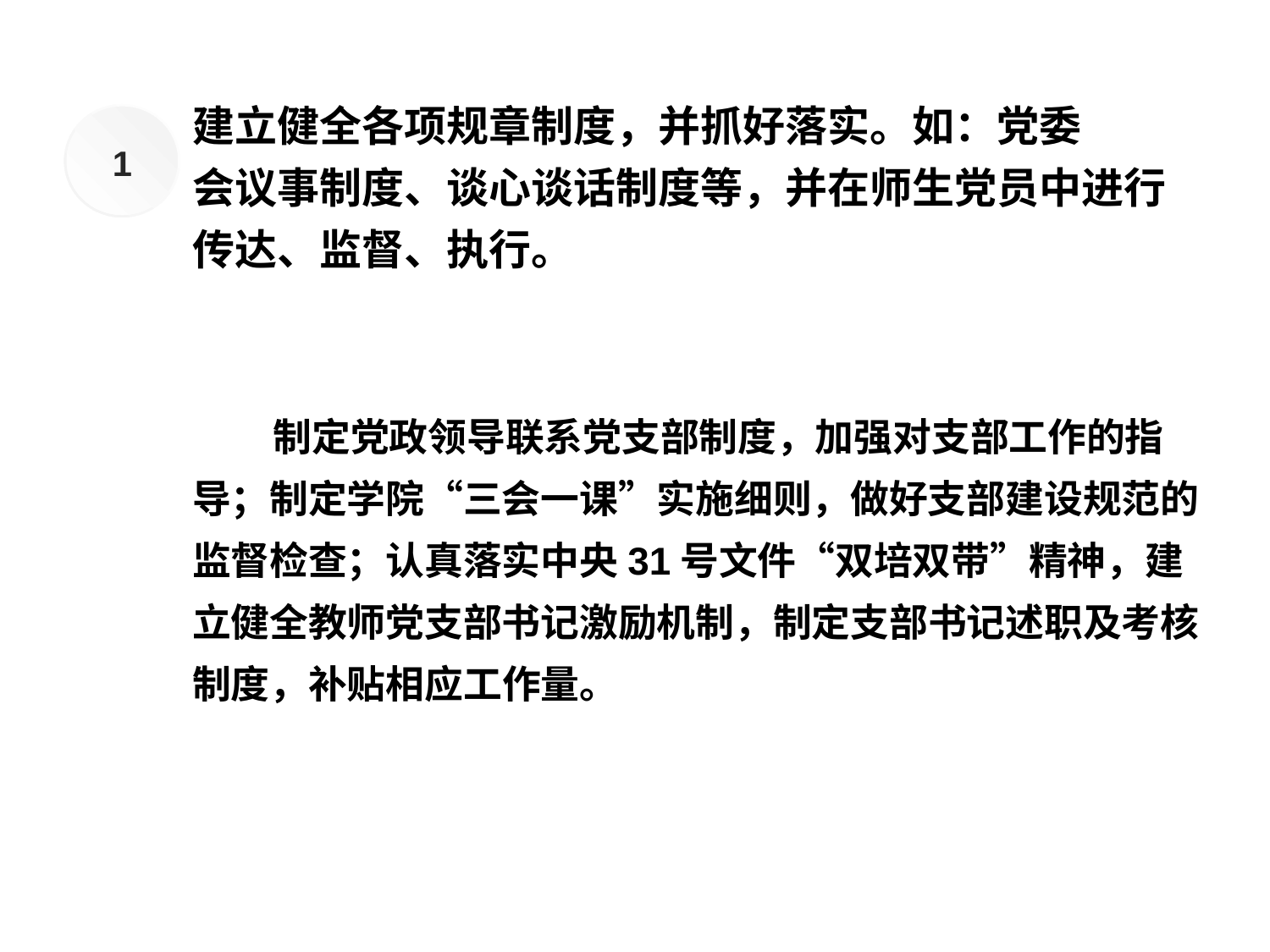

建立健全各项规章制度，并抓好落实。如：党委
会议事制度、谈心谈话制度等，并在师生党员中进行传达、监督、执行。

         制定党政领导联系党支部制度，加强对支部工作的指导；制定学院“三会一课”实施细则，做好支部建设规范的监督检查；认真落实中央31号文件“双培双带”精神，建立健全教师党支部书记激励机制，制定支部书记述职及考核制度，补贴相应工作量。

1
2017
新年喜庆风